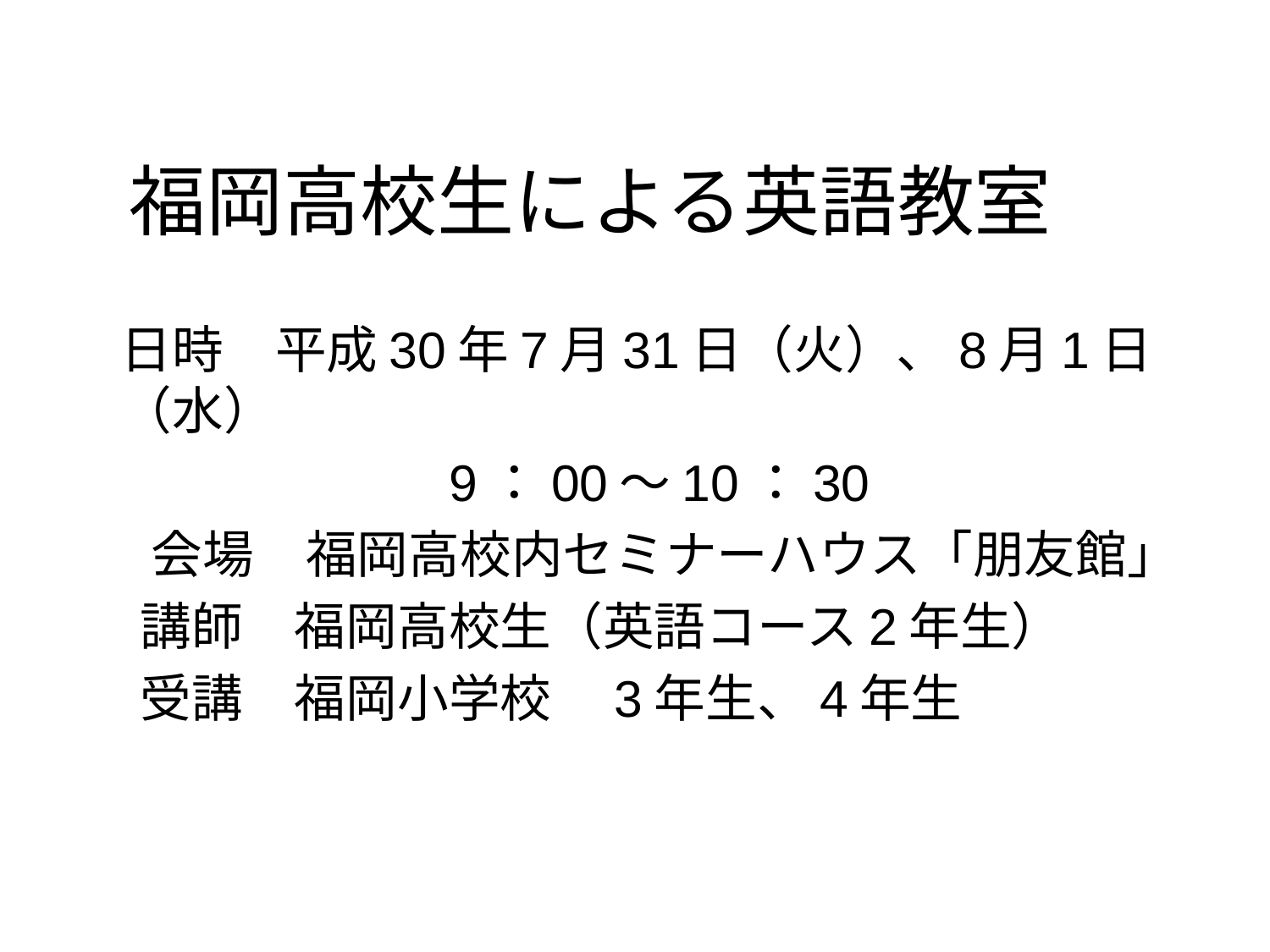

福岡高校生による英語教室
日時　平成30年7月31日（火）、8月1日（水）
　　　　　　　9：00～10：30
 　会場　福岡高校内セミナーハウス「朋友館」
　 講師　福岡高校生（英語コース2年生）
　 受講　福岡小学校　3年生、4年生